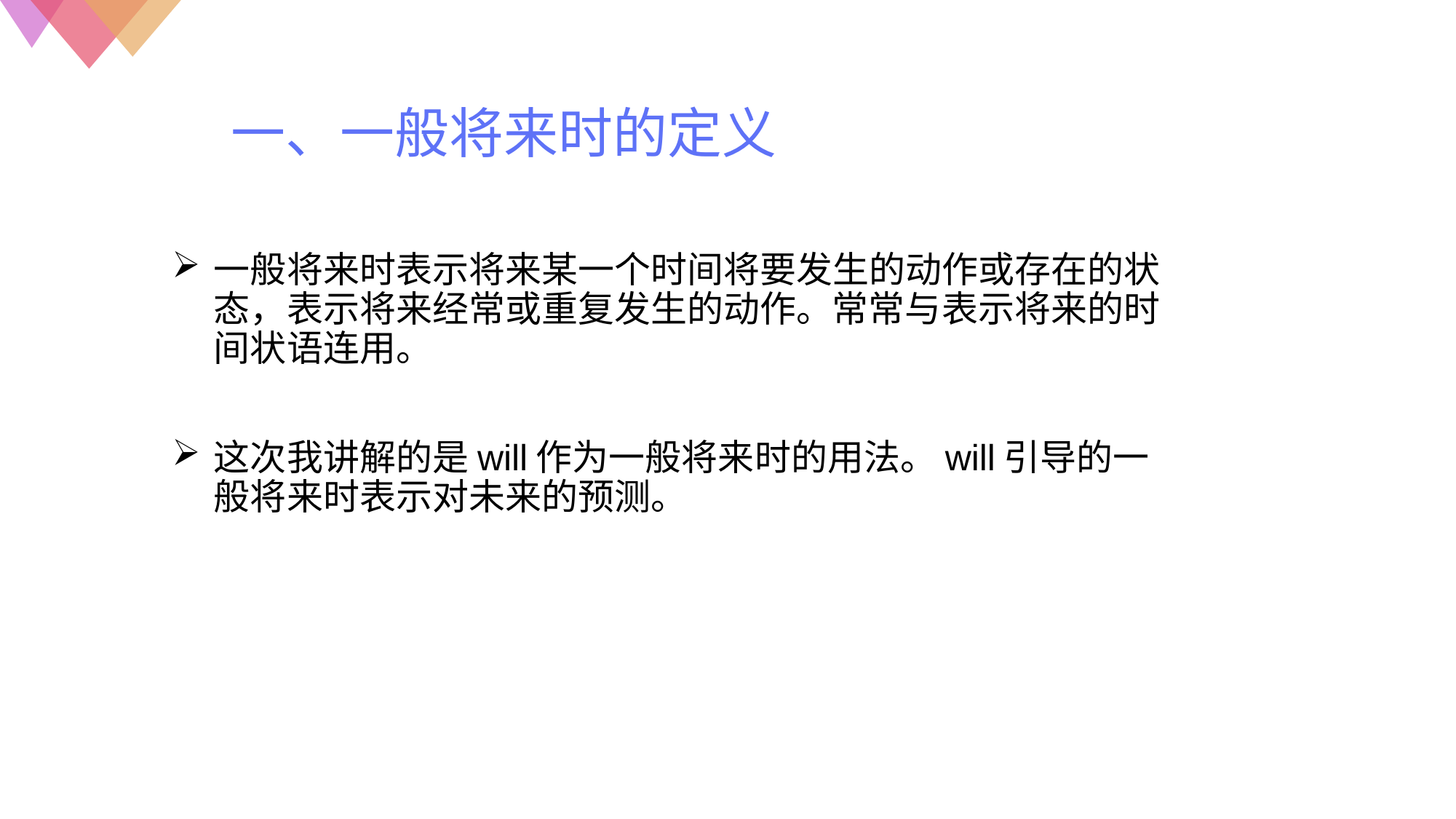

# 一、一般将来时的定义
一般将来时表示将来某一个时间将要发生的动作或存在的状态，表示将来经常或重复发生的动作。常常与表示将来的时间状语连用。

这次我讲解的是will作为一般将来时的用法。will引导的一般将来时表示对未来的预测。